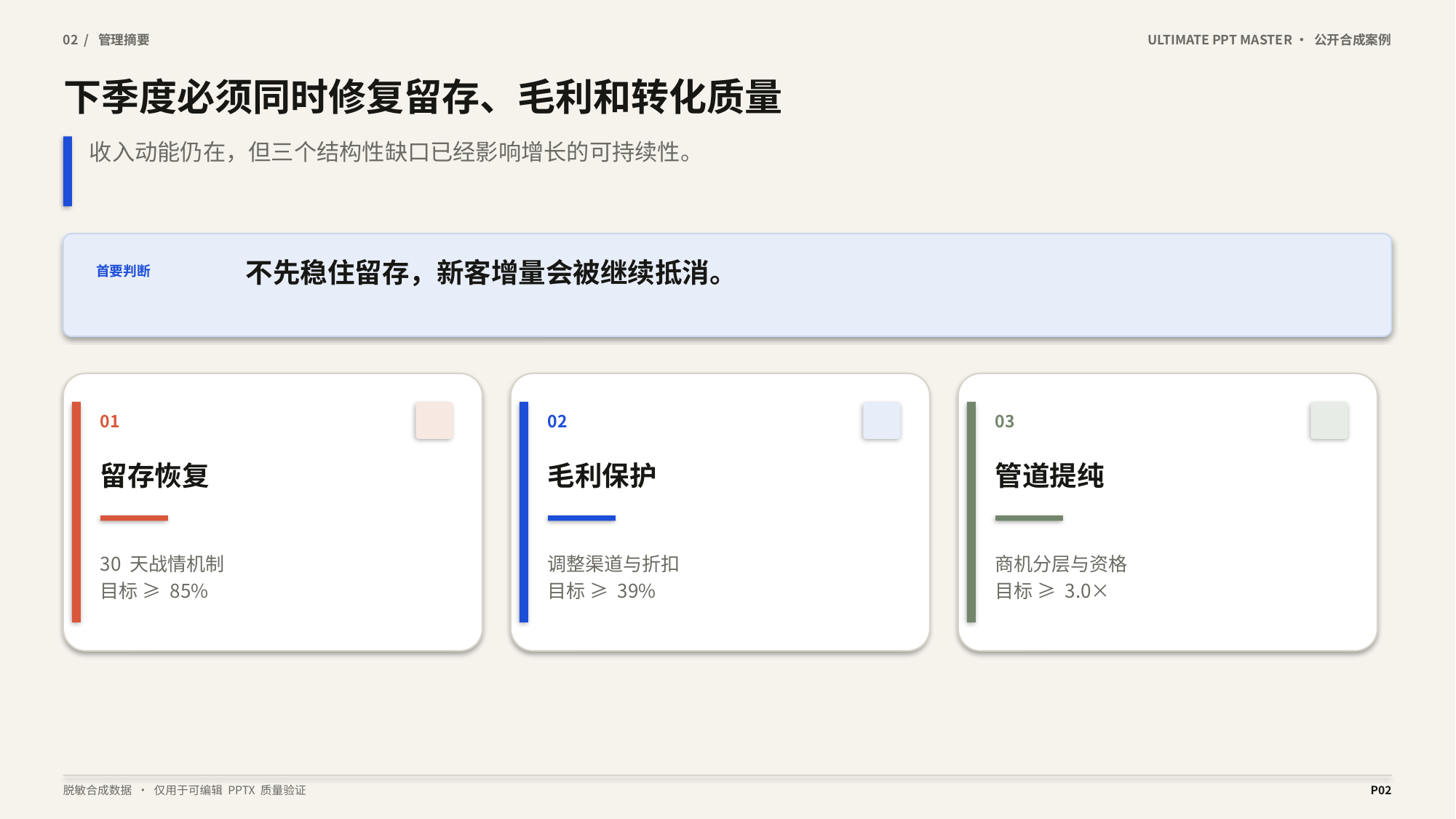

02  /  管理摘要
ULTIMATE PPT MASTER · 公开合成案例
# 下季度必须同时修复留存、毛利和转化质量
收入动能仍在，但三个结构性缺口已经影响增长的可持续性。

不先稳住留存，新客增量会被继续抵消。
首要判断

01
02
03
留存恢复
毛利保护
管道提纯

30 天战情机制
目标 ≥ 85%
调整渠道与折扣
目标 ≥ 39%
商机分层与资格
目标 ≥ 3.0×
脱敏合成数据 · 仅用于可编辑 PPTX 质量验证
P02